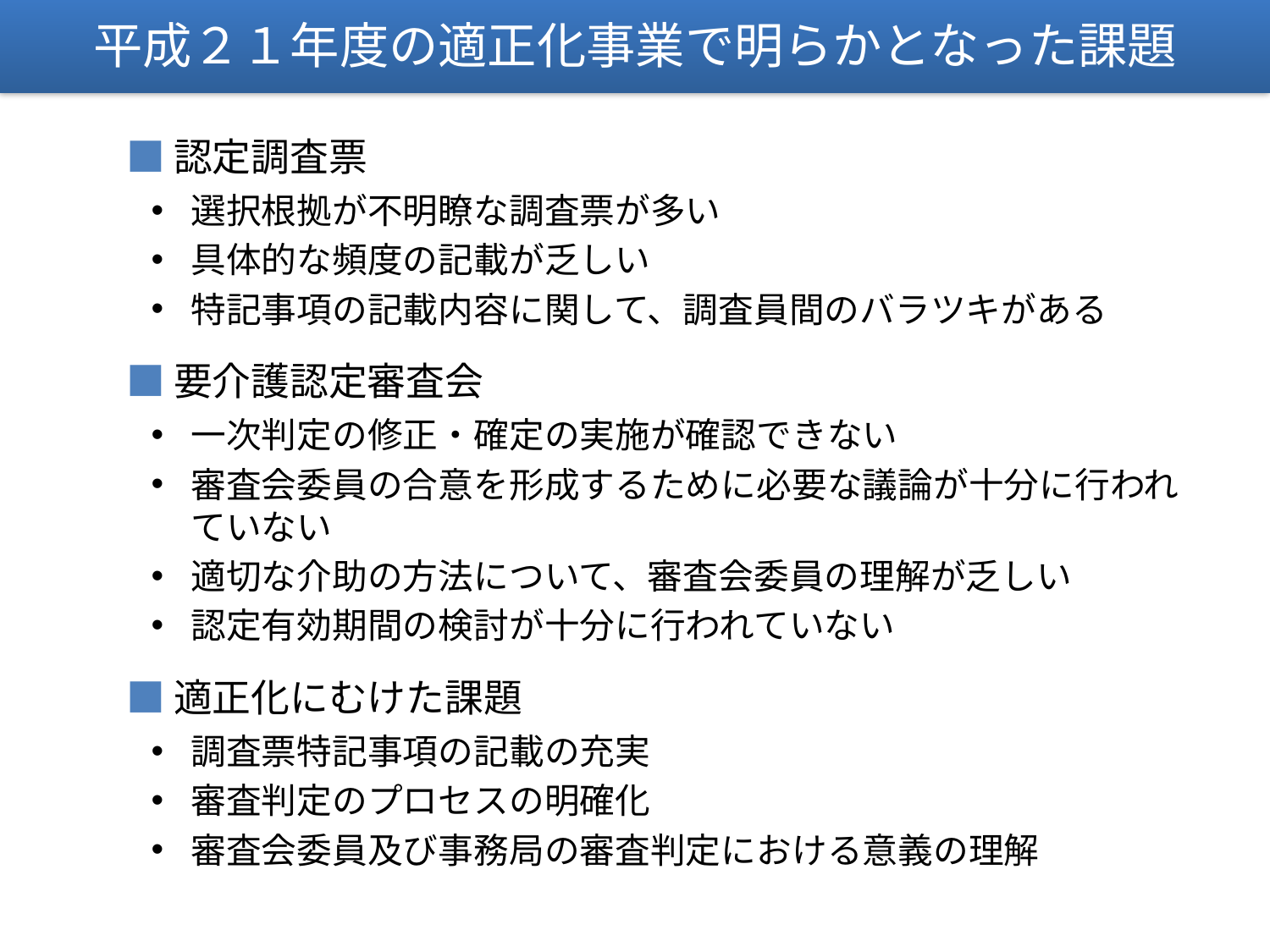

平成２１年度の適正化事業で明らかとなった課題
　■ 認定調査票

選択根拠が不明瞭な調査票が多い
具体的な頻度の記載が乏しい
特記事項の記載内容に関して、調査員間のバラツキがある

　■ 要介護認定審査会

一次判定の修正・確定の実施が確認できない
審査会委員の合意を形成するために必要な議論が十分に行われていない
適切な介助の方法について、審査会委員の理解が乏しい
認定有効期間の検討が十分に行われていない

　■ 適正化にむけた課題

調査票特記事項の記載の充実
審査判定のプロセスの明確化
審査会委員及び事務局の審査判定における意義の理解